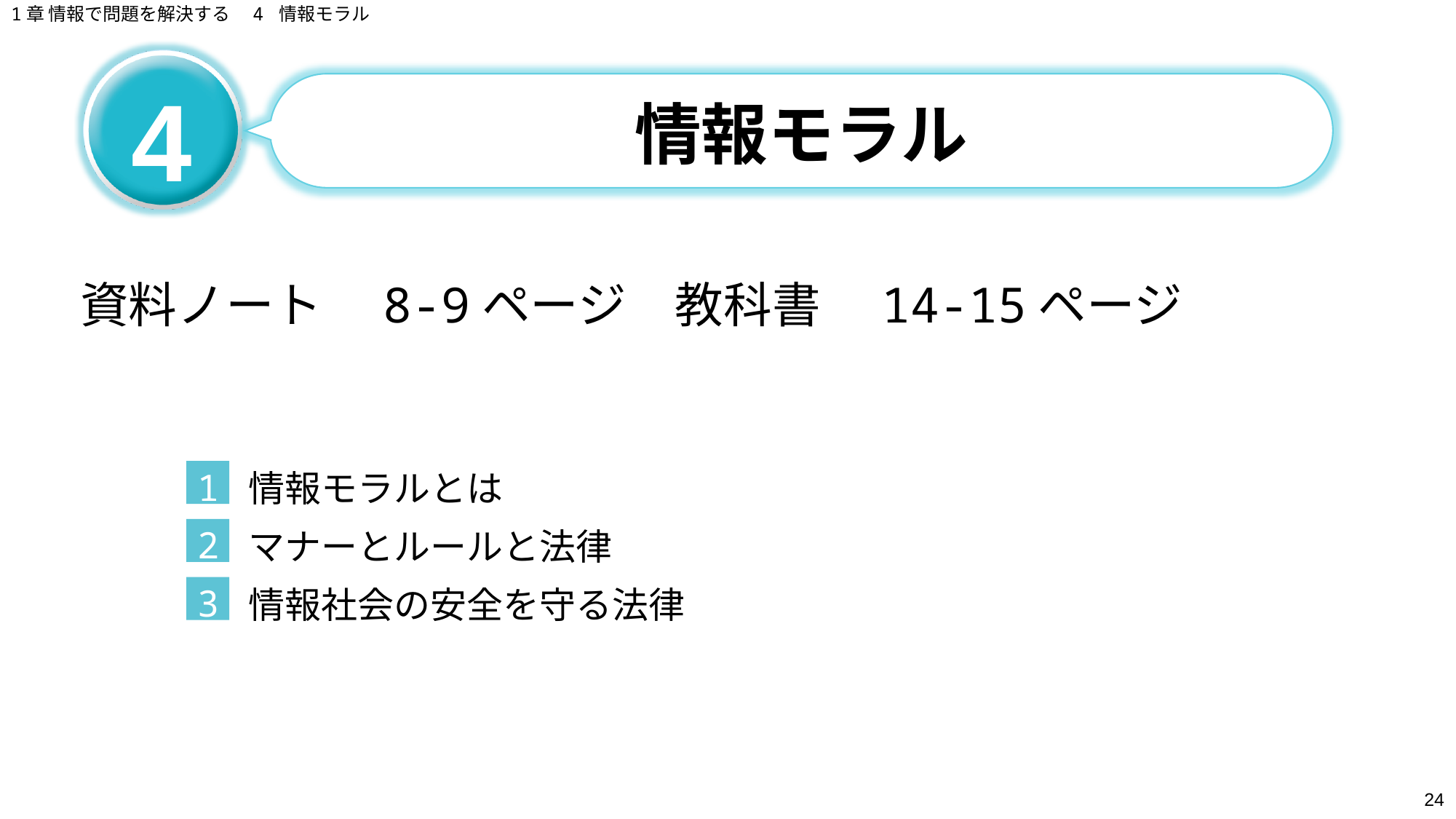

1章 情報で問題を解決する　4 情報モラル
# 情報モラル
4
資料ノート　8-9ページ　教科書　14-15ページ
情報モラルとは
1
マナーとルールと法律
2
情報社会の安全を守る法律
3
24